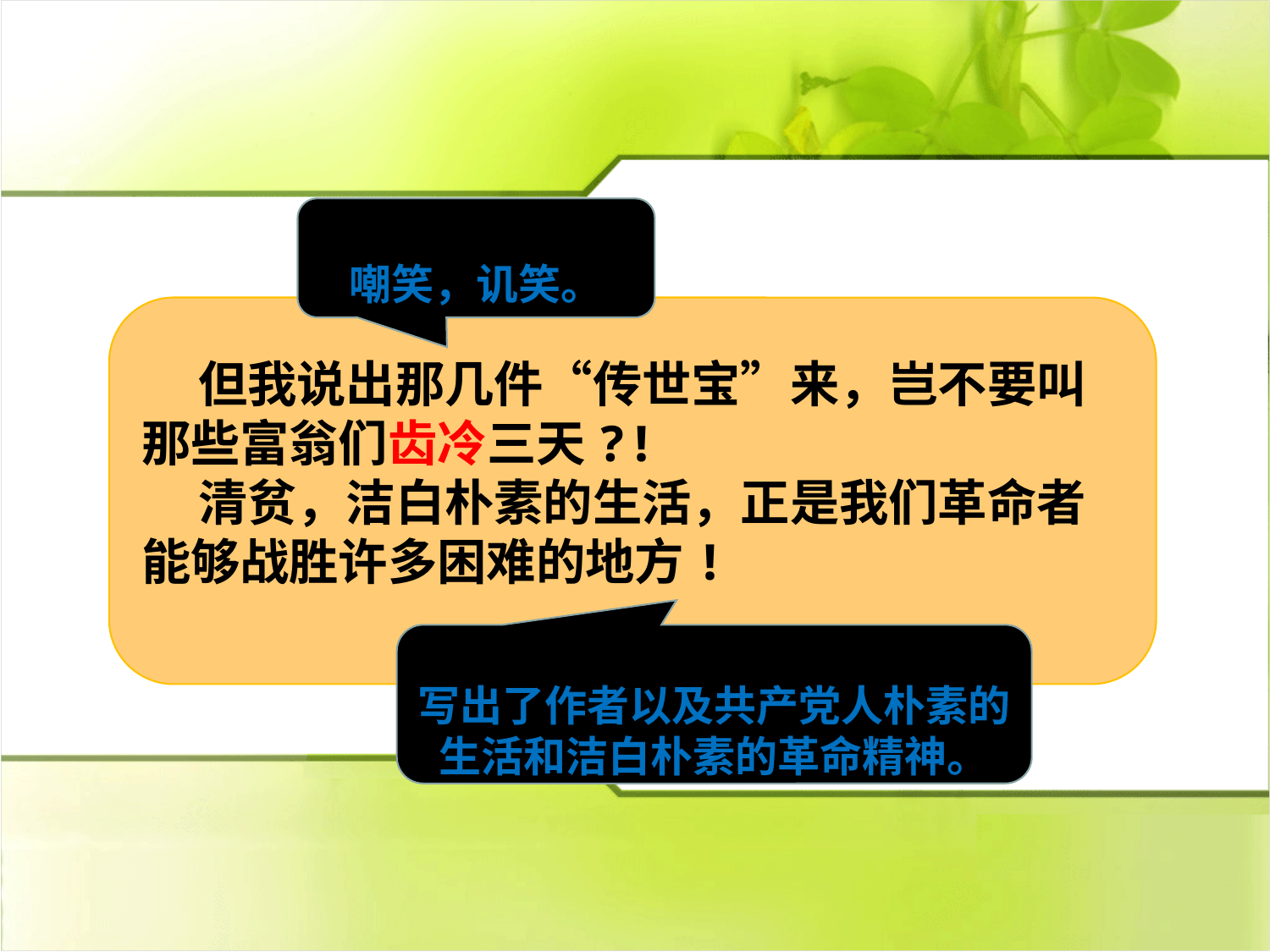

意思是：
嘲笑，讥笑。

    但我说出那几件“传世宝”来，岂不要叫那些富翁们齿冷三天?!
    清贫，洁白朴素的生活，正是我们革命者能够战胜许多困难的地方!
总结全文：
写出了作者以及共产党人朴素的生活和洁白朴素的革命精神。